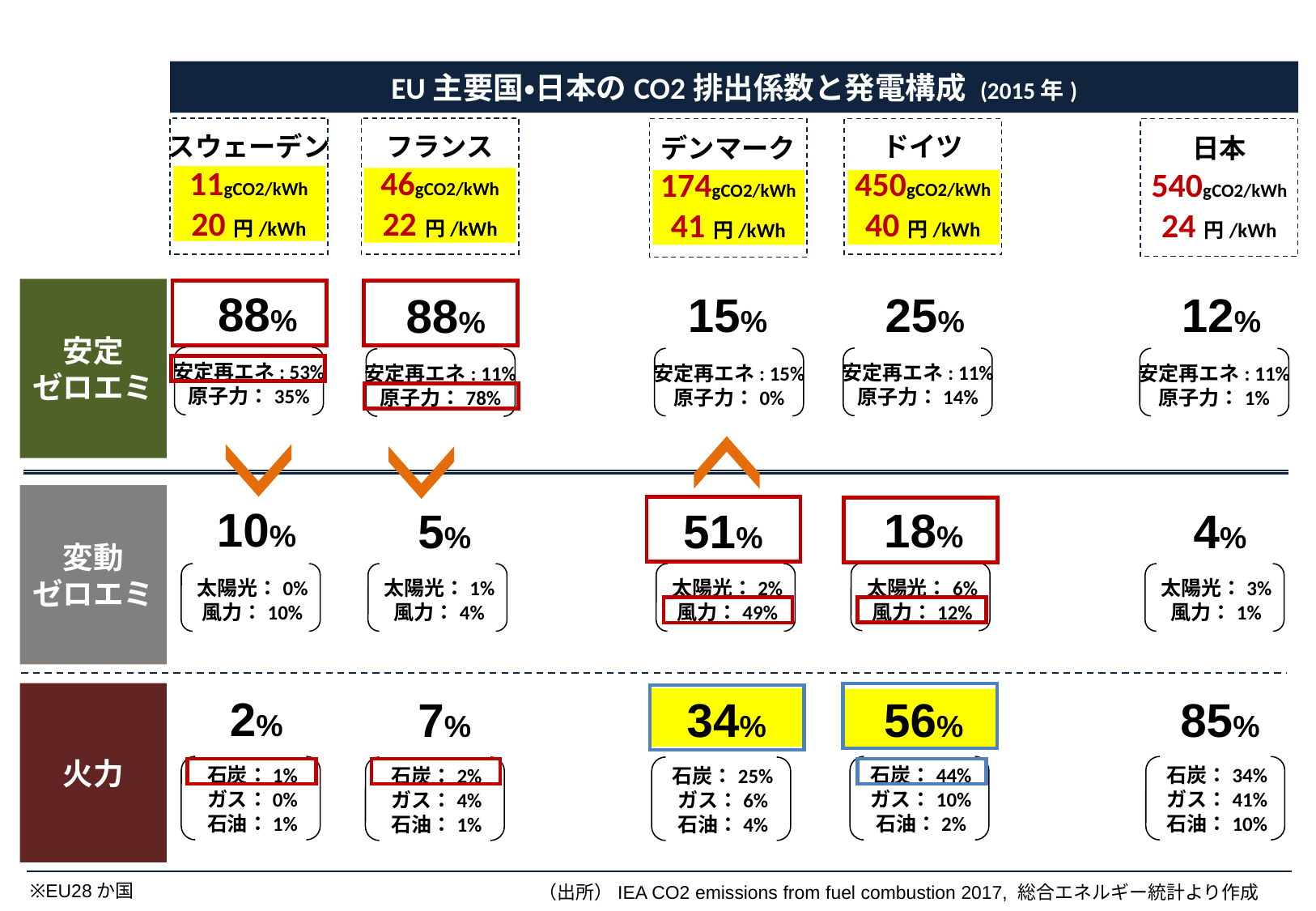

EU主要国・日本のCO2排出係数と発電構成 (2015年)
スウェーデン
11gCO2/kWh
20円/kWh
フランス
46gCO2/kWh
22円/kWh
デンマーク
174gCO2/kWh
41円/kWh
ドイツ
450gCO2/kWh
40円/kWh
日本
540gCO2/kWh
24円/kWh

88%
25%
安定
ゼロエミ
15%
12%
88%

安定再エネ: 53%
原子力：35%
安定再エネ: 11%
原子力：14%
安定再エネ: 15%
原子力：0%
安定再エネ: 11%
原子力：1%

安定再エネ: 11%
原子力：78%

変動
ゼロエミ
10%
18%
51%
4%
5%

太陽光：6%
風力：12%
太陽光：0%
風力：10%
太陽光：1%
風力：4%
太陽光：2%
風力：49%
太陽光：3%
風力：1%

2%
火力
56%
34%
85%

7%

石炭：1%
ガス：0%
石油：1%
石炭：44%
ガス：10%
石油：2%
石炭：34%
ガス：41%
石油：10%
石炭：2%
ガス：4%
石油：1%
石炭：25%
ガス：6%
石油：4%
※EU28か国
（出所）IEA CO2 emissions from fuel combustion 2017, 総合エネルギー統計より作成